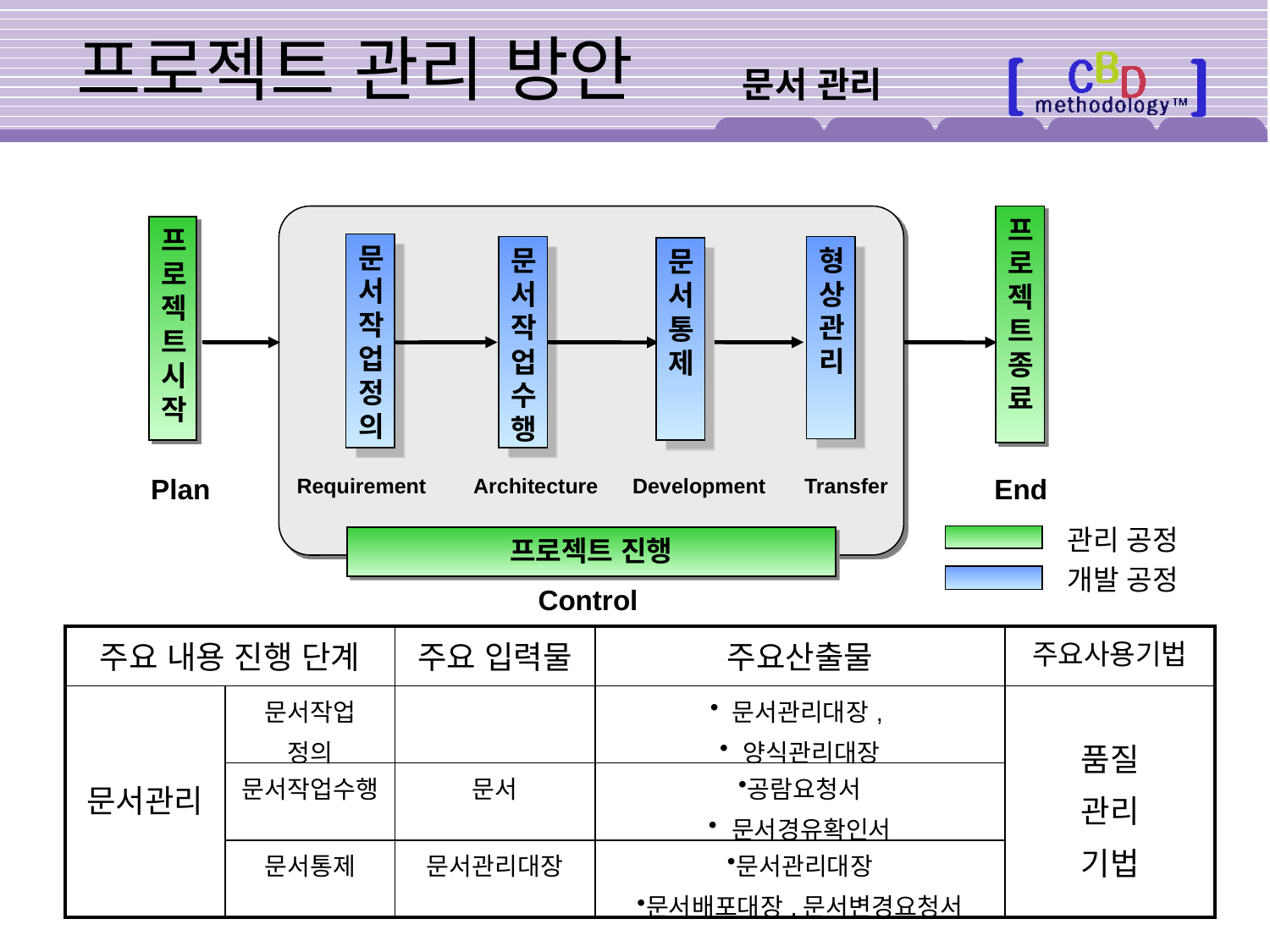

# 프로젝트 관리 방안
문서 관리

프로젝트종료
프로젝트시작
문서작업정의
문서작업수행
형상관리
문서통제

Plan
End
Requirement
Architecture
Development
Transfer
관리 공정

프로젝트 진행
개발 공정

Control
| 주요 내용 진행 단계 |  | 주요 입력물 | 주요산출물 | 주요사용기법 |
| --- | --- | --- | --- | --- |
| 문서관리 | 문서작업 정의 |  | 문서관리대장, 양식관리대장 | 품질 관리 기법 |
|  | 문서작업수행 | 문서 | 공람요청서 문서경유확인서 |  |
|  | 문서통제 | 문서관리대장 | 문서관리대장 문서배포대장,문서변경요청서 |  |